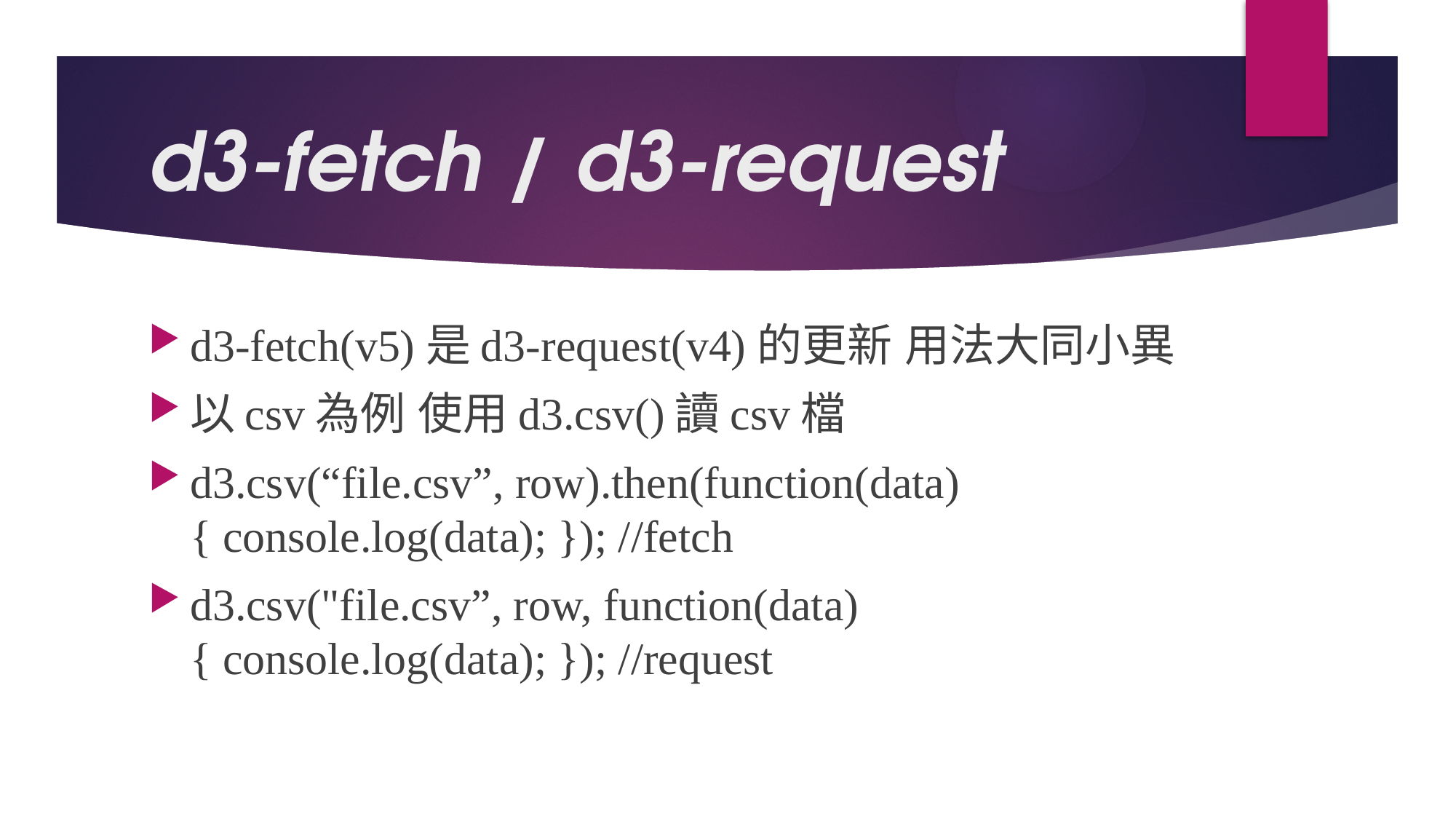

# d3-fetch / d3-request
d3-fetch(v5)是d3-request(v4)的更新 用法大同小異
以csv為例 使用d3.csv()讀csv檔
d3.csv(“file.csv”, row).then(function(data) { console.log(data); }); //fetch
d3.csv("file.csv”, row, function(data) { console.log(data); }); //request